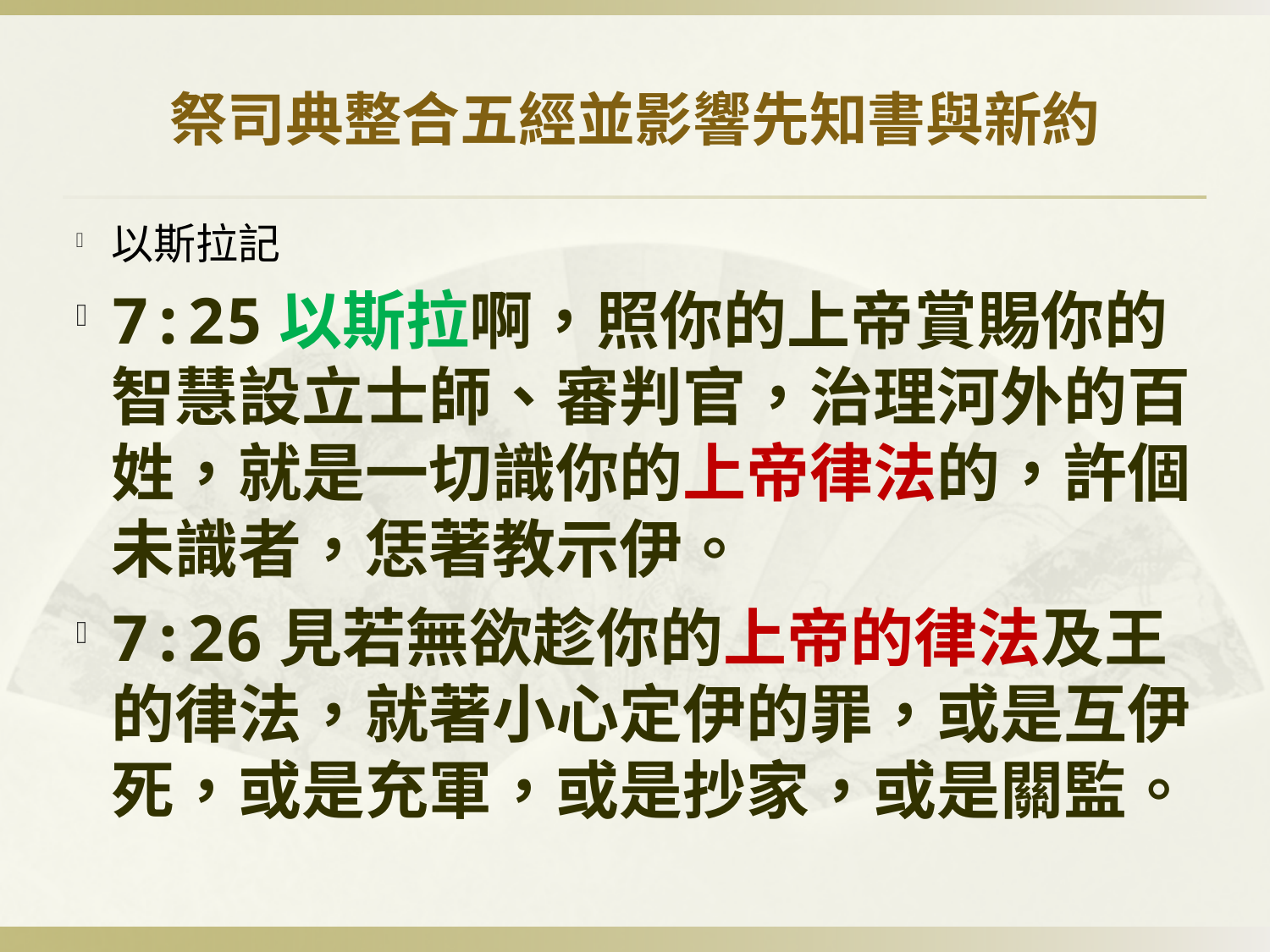

# 祭司典整合五經並影響先知書與新約
以斯拉記
7:25以斯拉啊，照你的上帝賞賜你的智慧設立士師、審判官，治理河外的百姓，就是一切識你的上帝律法的，許個未識者，恁著教示伊。
7:26見若無欲趁你的上帝的律法及王的律法，就著小心定伊的罪，或是互伊死，或是充軍，或是抄家，或是關監。